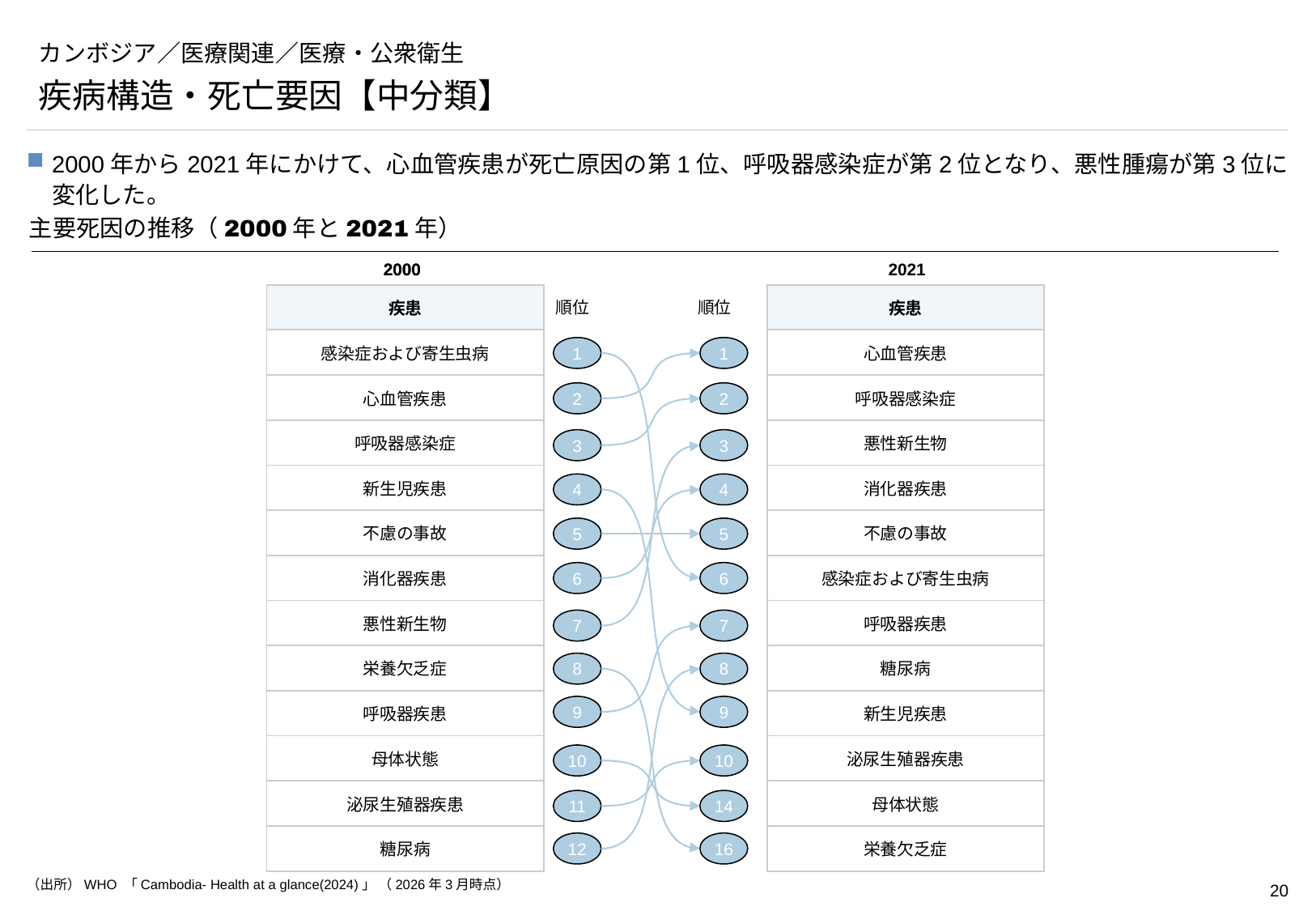

# カンボジア／医療関連／医療・公衆衛生
疾病構造・死亡要因【中分類】
2000年から2021年にかけて、心血管疾患が死亡原因の第1位、呼吸器感染症が第2位となり、悪性腫瘍が第3位に変化した。
主要死因の推移（2000年と2021年）
2000
2000
2021
| 疾患 |
| --- |
| 感染症および寄生虫病 |
| 心血管疾患 |
| 呼吸器感染症 |
| 新生児疾患 |
| 不慮の事故 |
| 消化器疾患 |
| 悪性新生物 |
| 栄養欠乏症 |
| 呼吸器疾患 |
| 母体状態 |
| 泌尿生殖器疾患 |
| 糖尿病 |
| 疾患 |
| --- |
| 心血管疾患 |
| 呼吸器感染症 |
| 悪性新生物 |
| 消化器疾患 |
| 不慮の事故 |
| 感染症および寄生虫病 |
| 呼吸器疾患 |
| 糖尿病 |
| 新生児疾患 |
| 泌尿生殖器疾患 |
| 母体状態 |
| 栄養欠乏症 |
順位
順位
1
1
2
2
3
3
4
4
5
5
6
6
7
7
8
8
9
9
10
10
11
14
12
16
（出所）WHO 「Cambodia- Health at a glance(2024)」 （2026年3月時点）